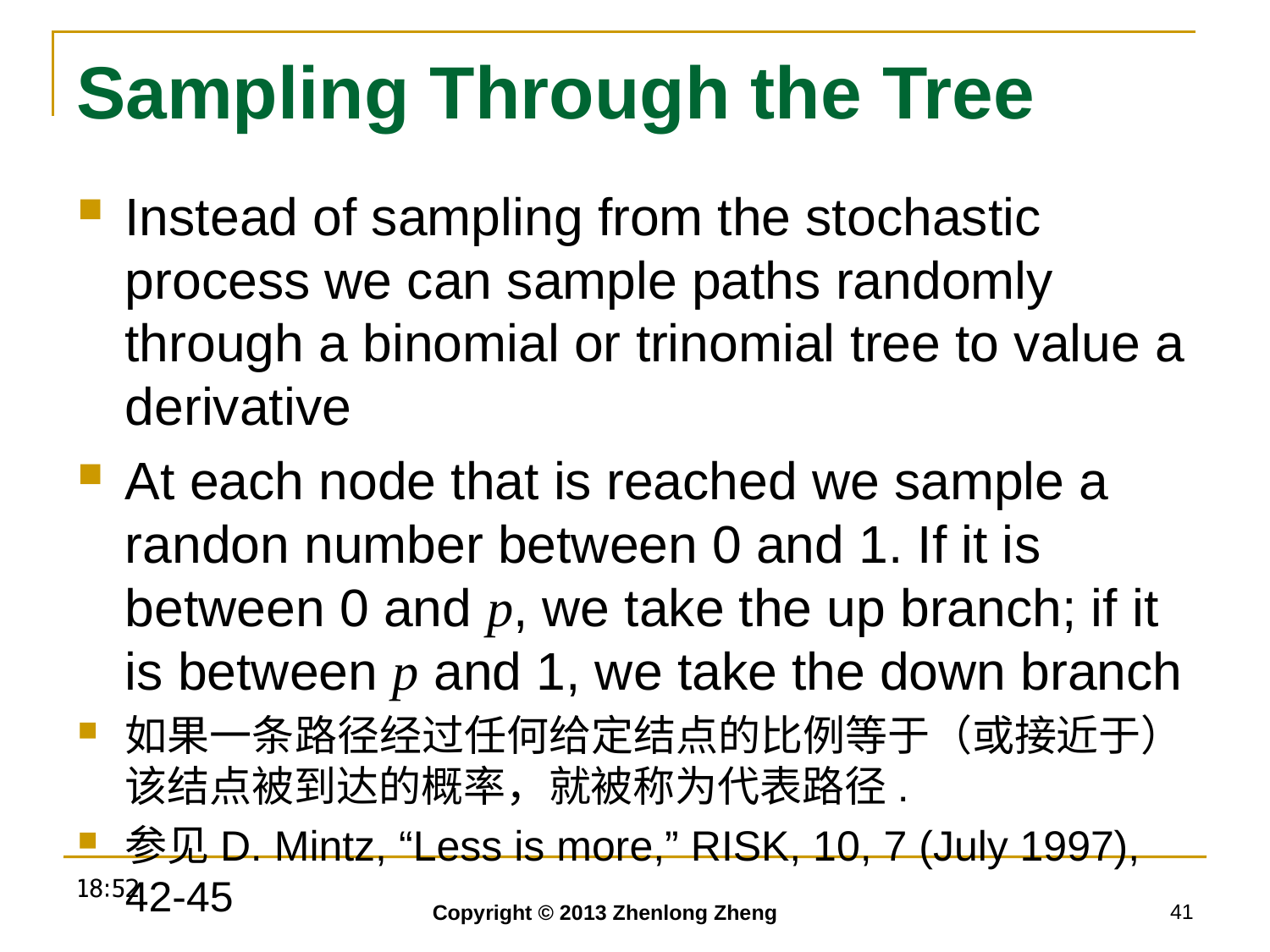

# Sampling Through the Tree
Instead of sampling from the stochastic process we can sample paths randomly through a binomial or trinomial tree to value a derivative
At each node that is reached we sample a randon number between 0 and 1. If it is between 0 and p, we take the up branch; if it is between p and 1, we take the down branch
如果一条路径经过任何给定结点的比例等于（或接近于）该结点被到达的概率，就被称为代表路径.
参见D. Mintz, “Less is more,” RISK, 10, 7 (July 1997), 42-45

18:52
41
Copyright © 2013 Zhenlong Zheng